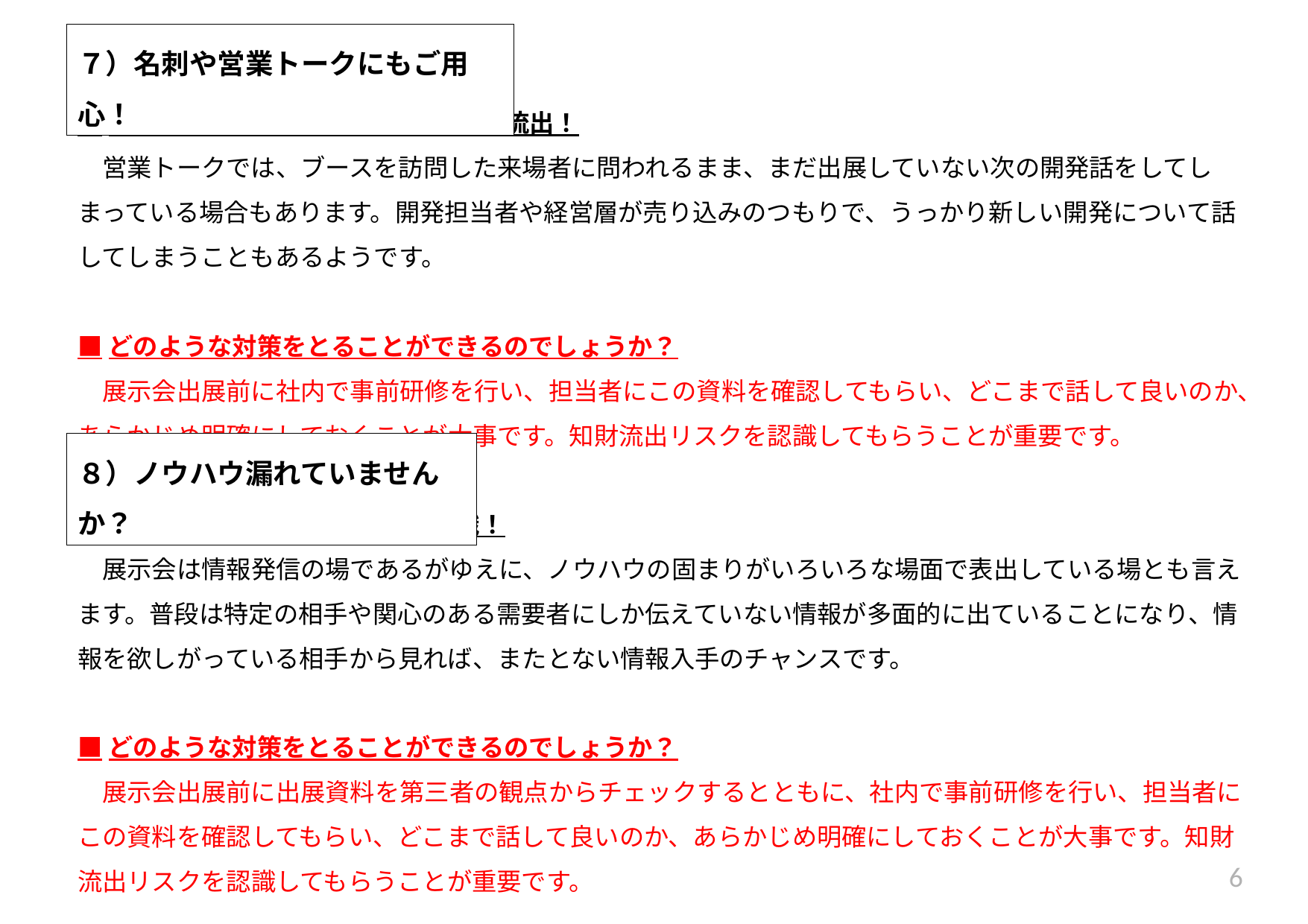

７）名刺や営業トークにもご用心！
■名刺や営業トークから意図せぬ情報流出！
　営業トークでは、ブースを訪問した来場者に問われるまま、まだ出展していない次の開発話をしてしまっている場合もあります。開発担当者や経営層が売り込みのつもりで、うっかり新しい開発について話してしまうこともあるようです。

■どのような対策をとることができるのでしょうか？
　展示会出展前に社内で事前研修を行い、担当者にこの資料を確認してもらい、どこまで話して良いのか、あらかじめ明確にしておくことが大事です。知財流出リスクを認識してもらうことが重要です。
８）ノウハウ漏れていませんか？
■ノウハウ流出のリスクを常に意識！
　展示会は情報発信の場であるがゆえに、ノウハウの固まりがいろいろな場面で表出している場とも言えます。普段は特定の相手や関心のある需要者にしか伝えていない情報が多面的に出ていることになり、情報を欲しがっている相手から見れば、またとない情報入手のチャンスです。

■どのような対策をとることができるのでしょうか？
　展示会出展前に出展資料を第三者の観点からチェックするとともに、社内で事前研修を行い、担当者にこの資料を確認してもらい、どこまで話して良いのか、あらかじめ明確にしておくことが大事です。知財流出リスクを認識してもらうことが重要です。
6